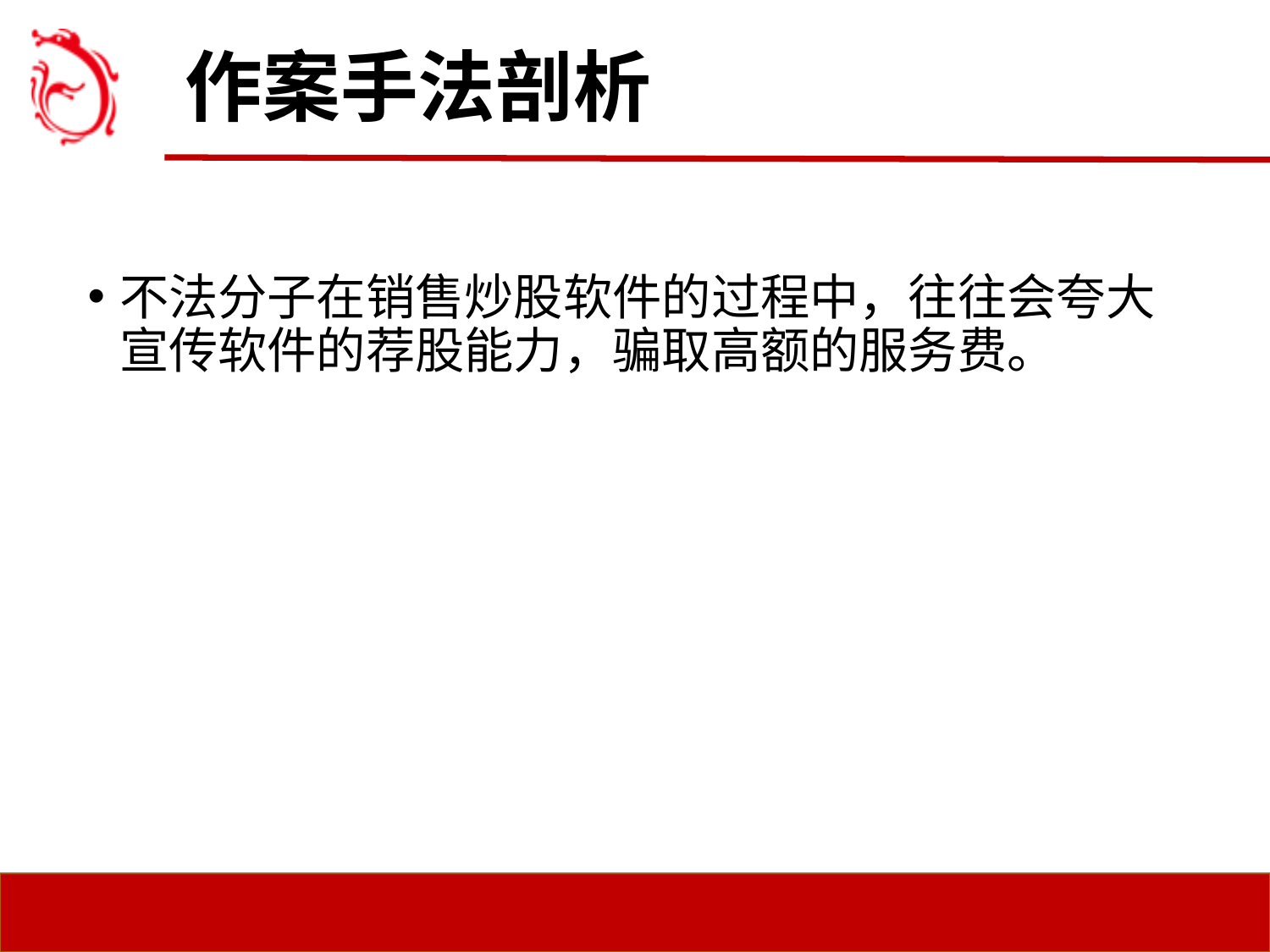

# 作案手法剖析
不法分子在销售炒股软件的过程中，往往会夸大宣传软件的荐股能力，骗取高额的服务费。